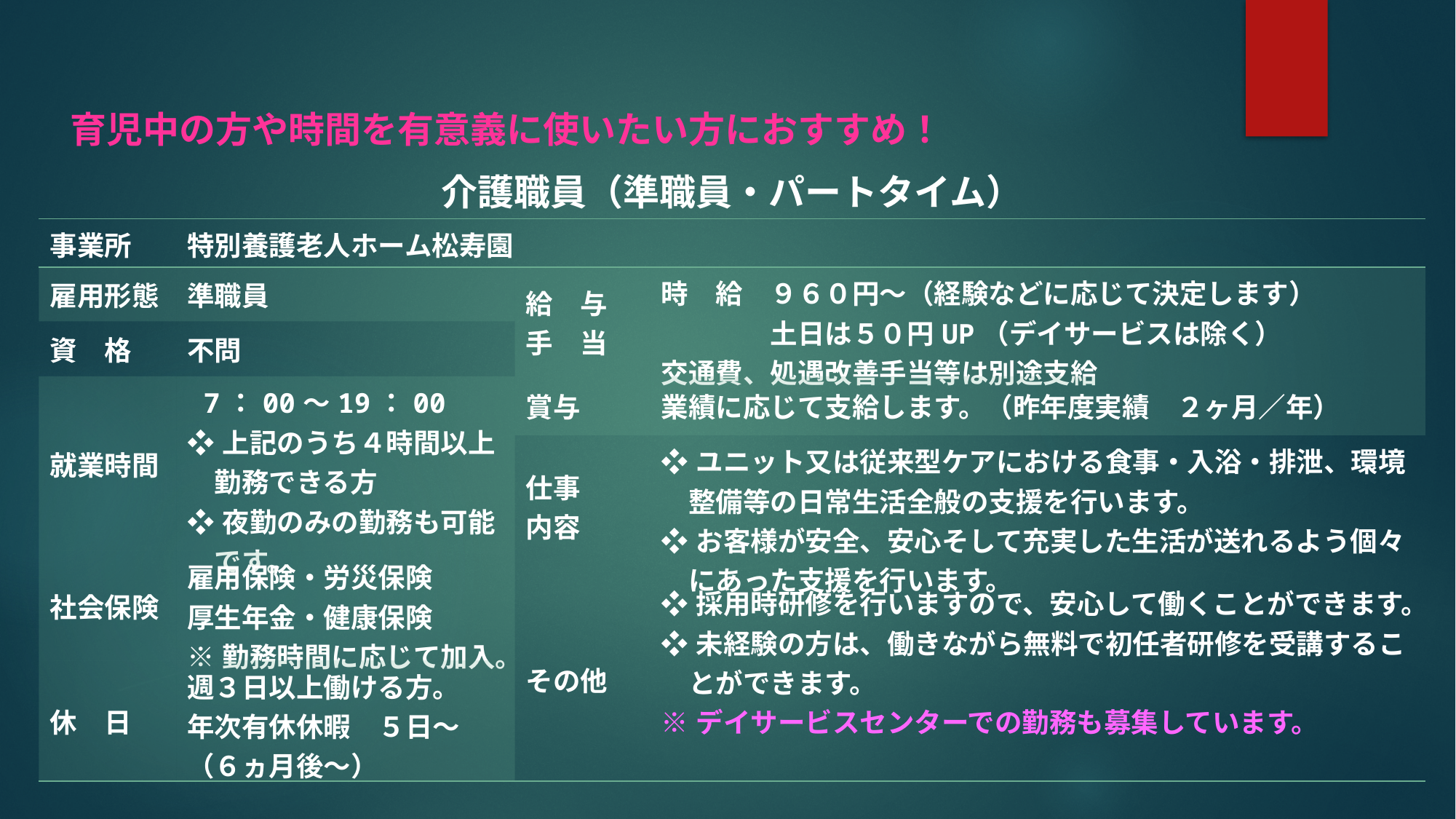

育児中の方や時間を有意義に使いたい方におすすめ！
介護職員（準職員・パートタイム）
| 事業所 | 特別養護老人ホーム松寿園 |  |  |
| --- | --- | --- | --- |
| 雇用形態 | 準職員 | 給　与 手　当 | 時　給　９６０円～（経験などに応じて決定します） 　　　　土日は５０円UP（デイサービスは除く） 交通費、処遇改善手当等は別途支給 |
| 資　格 | 不問 |  |  |
| 就業時間 | 7：00～19：00 ❖上記のうち４時間以上 　勤務できる方 ❖夜勤のみの勤務も可能 　です。 | 賞与 | 業績に応じて支給します。（昨年度実績　２ヶ月／年） |
|  |  | 仕事 内容 | ❖ユニット又は従来型ケアにおける食事・入浴・排泄、環境 　整備等の日常生活全般の支援を行います。 ❖お客様が安全、安心そして充実した生活が送れるよう個々 　にあった支援を行います。 |
| 社会保険 | 雇用保険・労災保険 厚生年金・健康保険 ※勤務時間に応じて加入。 |  |  |
|  |  | その他 | ❖採用時研修を行いますので、安心して働くことができます。 ❖未経験の方は、働きながら無料で初任者研修を受講するこ 　とができます。 ※デイサービスセンターでの勤務も募集しています。 |
| 休　日 | 週３日以上働ける方。 年次有休休暇　５日～（６ヵ月後～） |  |  |